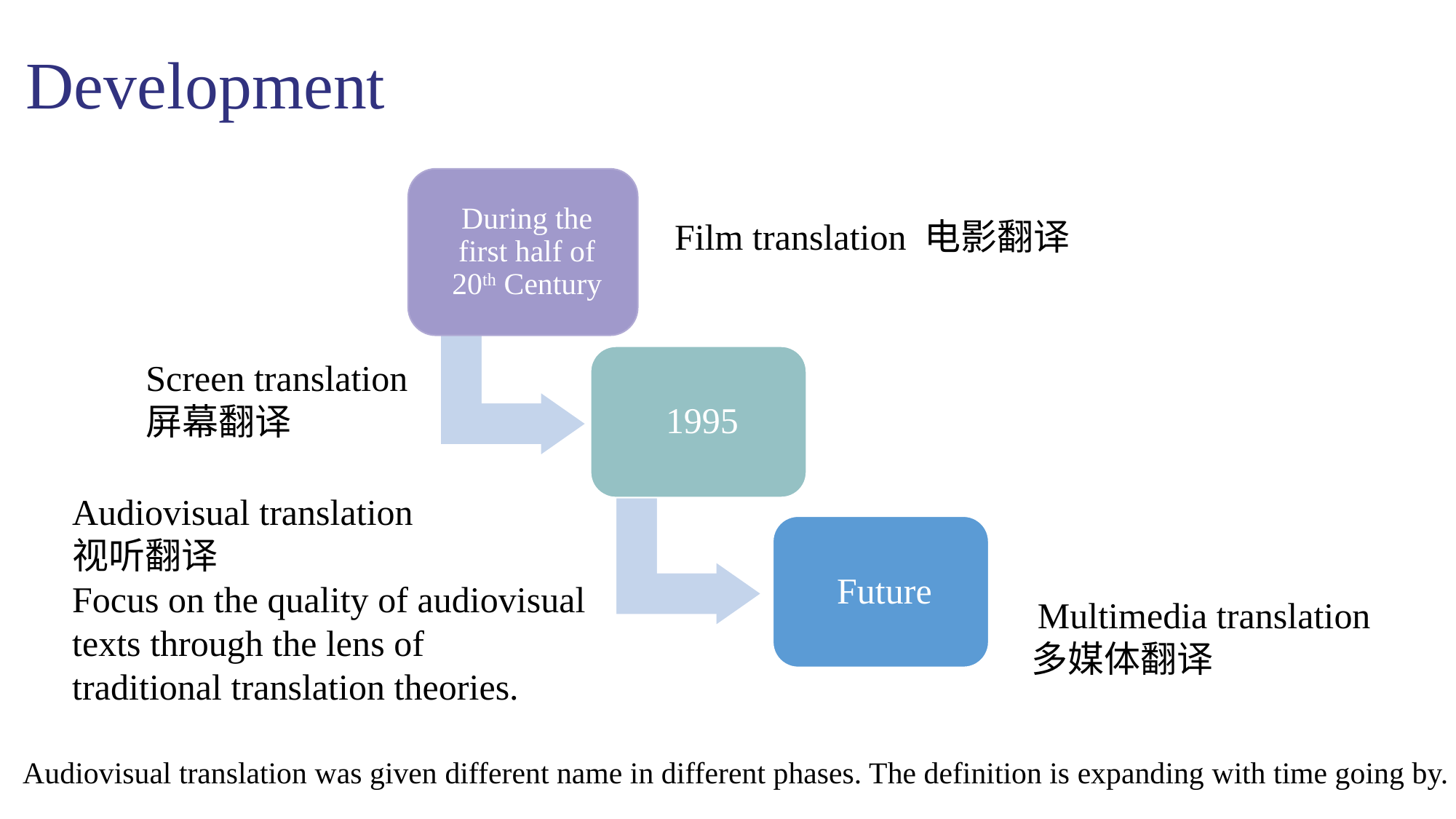

# Development
During the first half of 20th Century

1995
Future

Film translation 电影翻译
Screen translation
屏幕翻译
Audiovisual translation
视听翻译
Focus on the quality of audiovisual
texts through the lens of
traditional translation theories.

 Multimedia translation
多媒体翻译
Audiovisual translation was given different name in different phases. The definition is expanding with time going by.